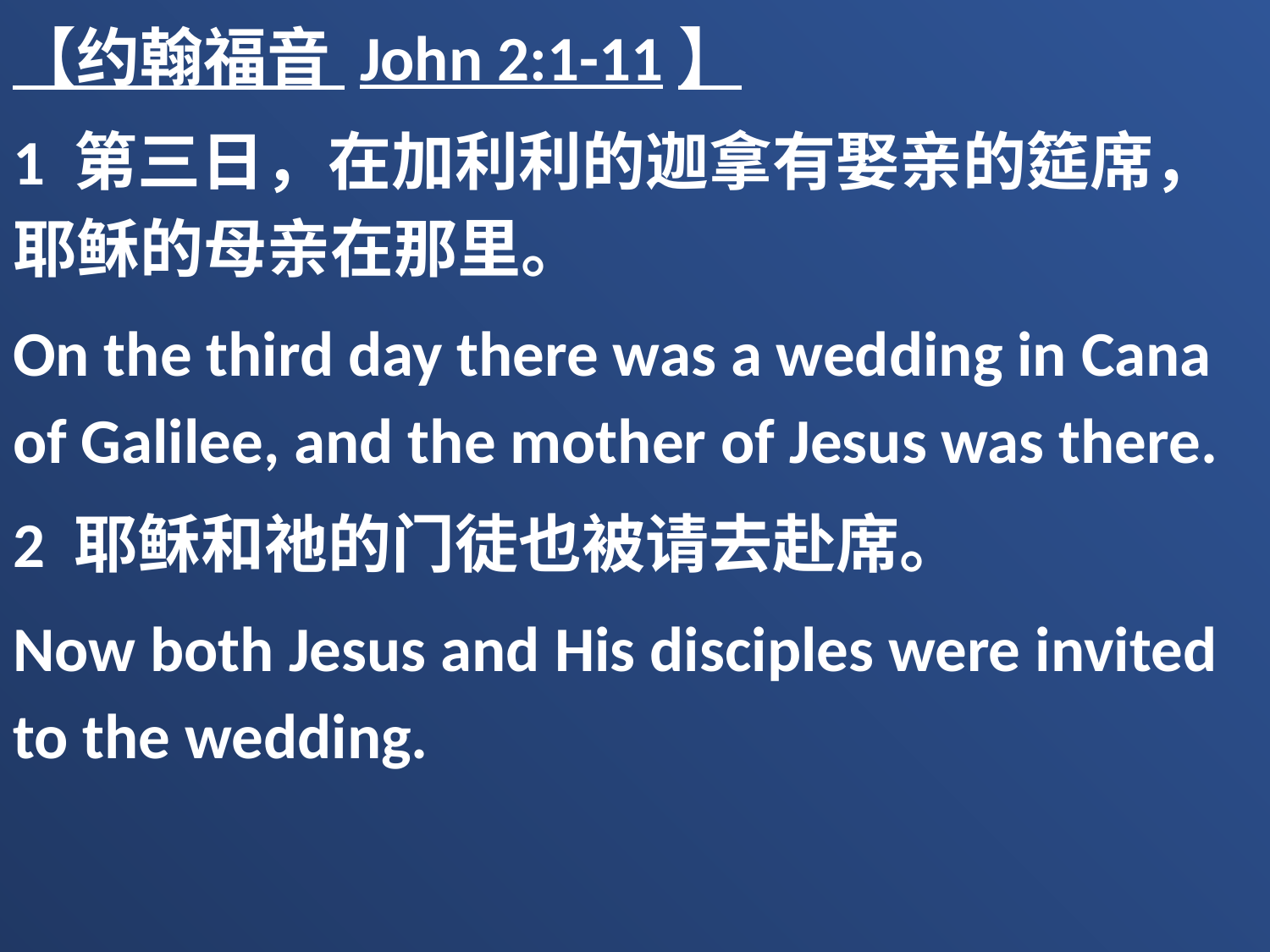

【约翰福音 John 2:1-11】
1 第三日，在加利利的迦拿有娶亲的筵席，耶稣的母亲在那里。
On the third day there was a wedding in Cana of Galilee, and the mother of Jesus was there.
2 耶稣和祂的门徒也被请去赴席。
Now both Jesus and His disciples were invited to the wedding.